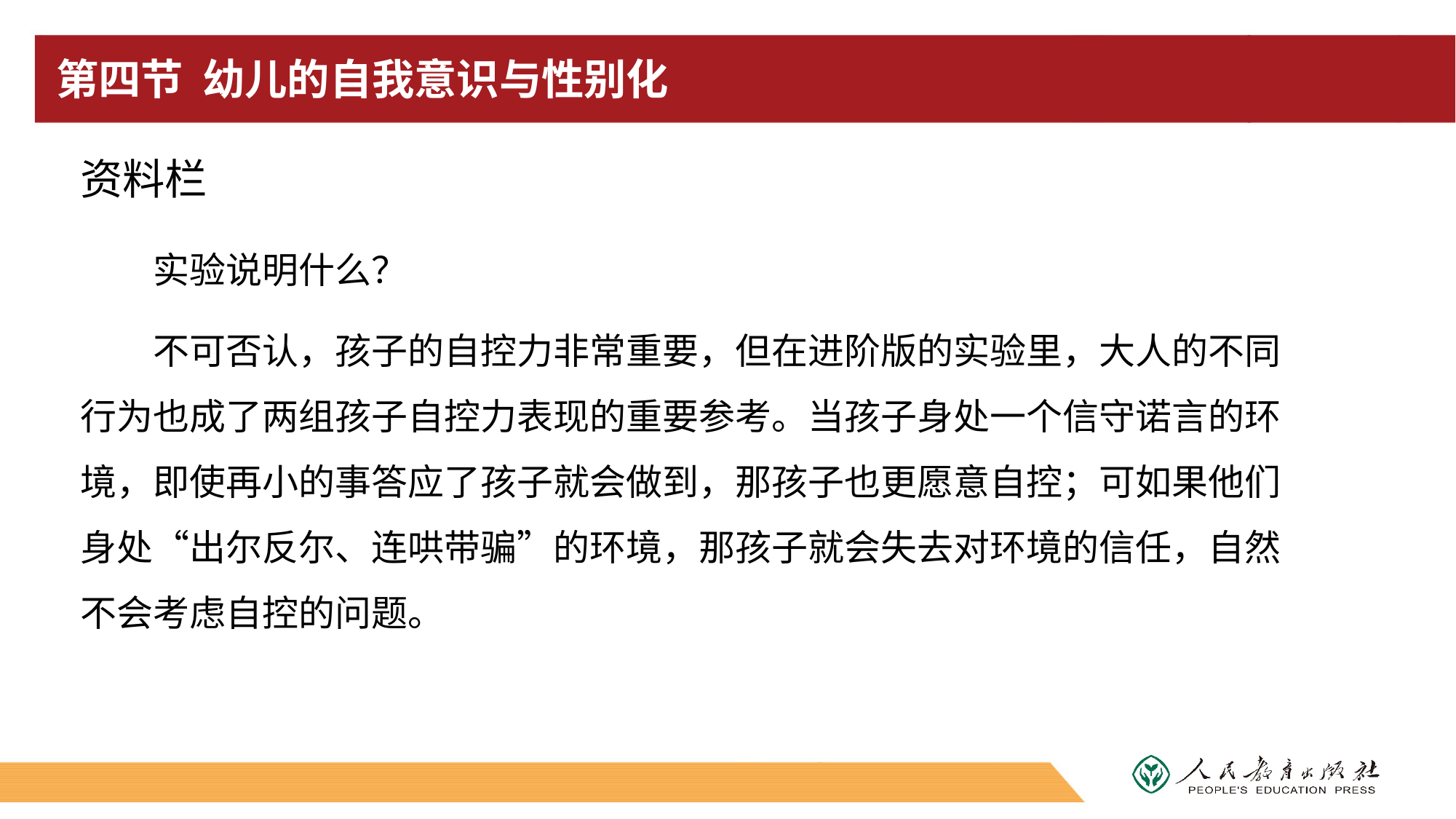

# 第四节  幼儿的自我意识与性别化
资料栏
实验说明什么？
不可否认，孩子的自控力非常重要，但在进阶版的实验里，大人的不同行为也成了两组孩子自控力表现的重要参考。当孩子身处一个信守诺言的环境，即使再小的事答应了孩子就会做到，那孩子也更愿意自控；可如果他们身处“出尔反尔、连哄带骗”的环境，那孩子就会失去对环境的信任，自然不会考虑自控的问题。